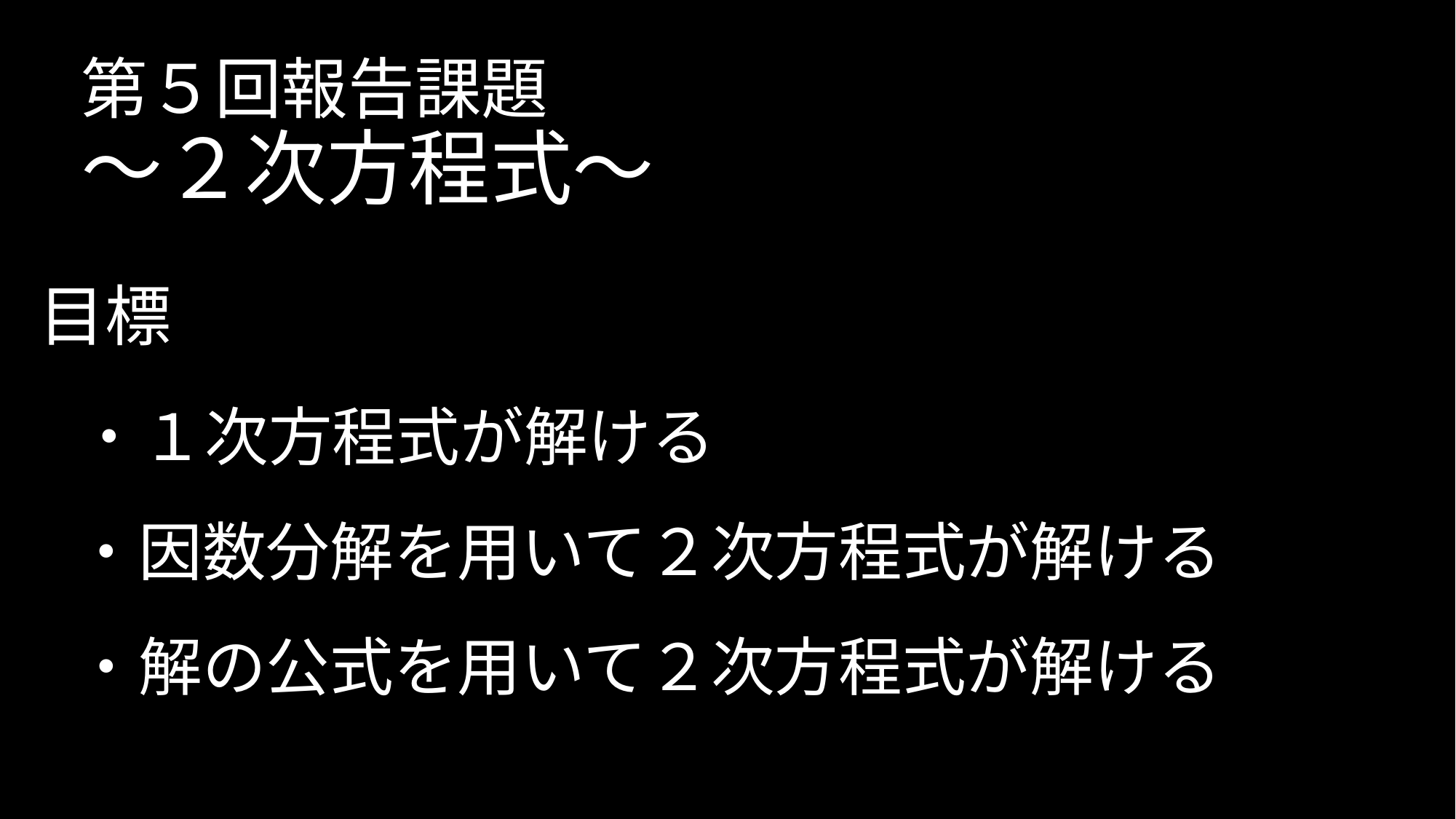

第５回報告課題
～２次方程式～
 目標
　・１次方程式が解ける
　・因数分解を用いて２次方程式が解ける
　・解の公式を用いて２次方程式が解ける